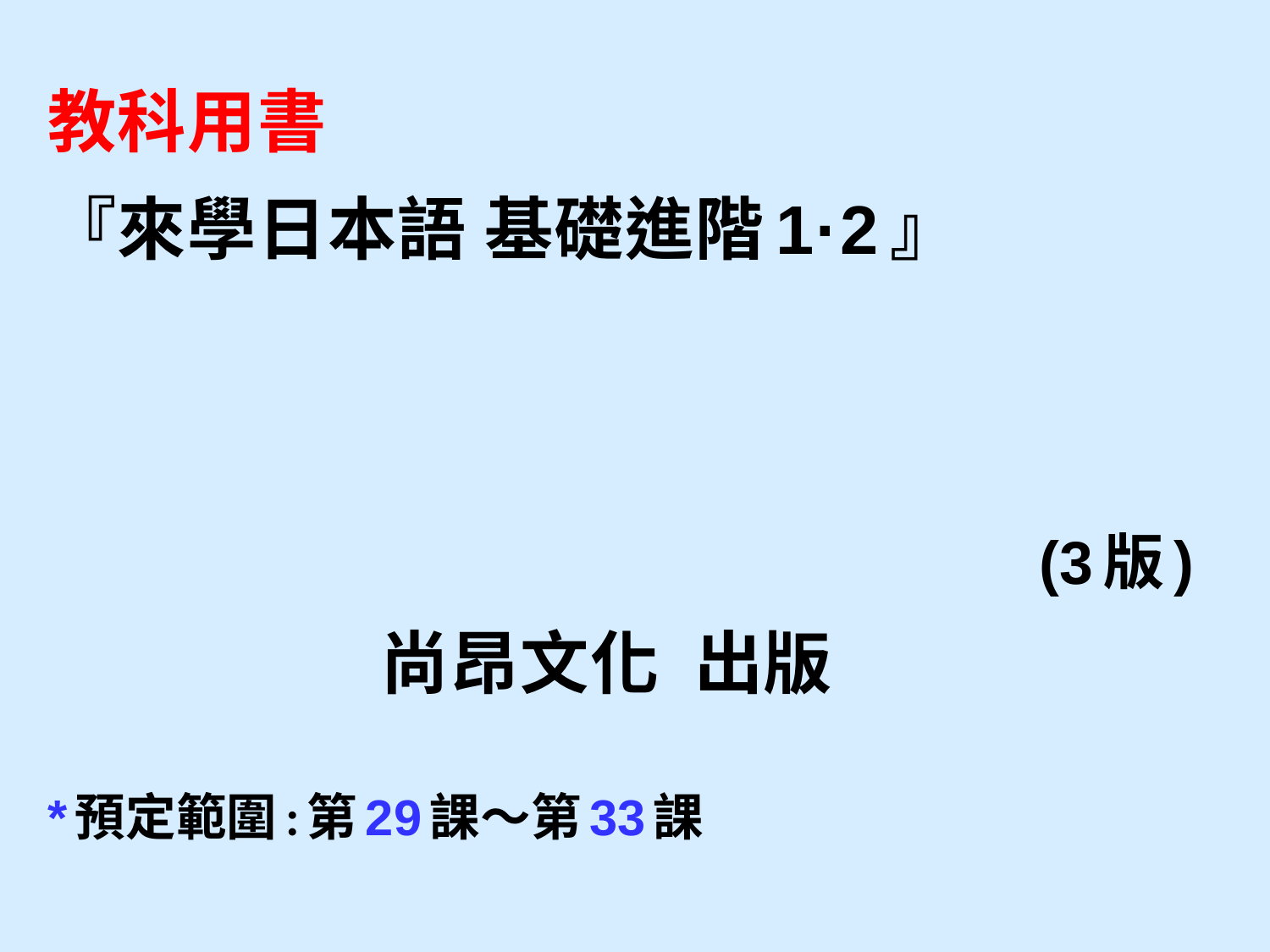

# 教科用書   『來學日本語 基礎進階1·2』 　　　　　　　　　　　　　　　　　　　　　　　　　　　　　　　　　　　　　　　　　　　　　　　 　　　　　　　　　　　　　　(3版) 尚昂文化  出版   *預定範圍:第29課～第33課